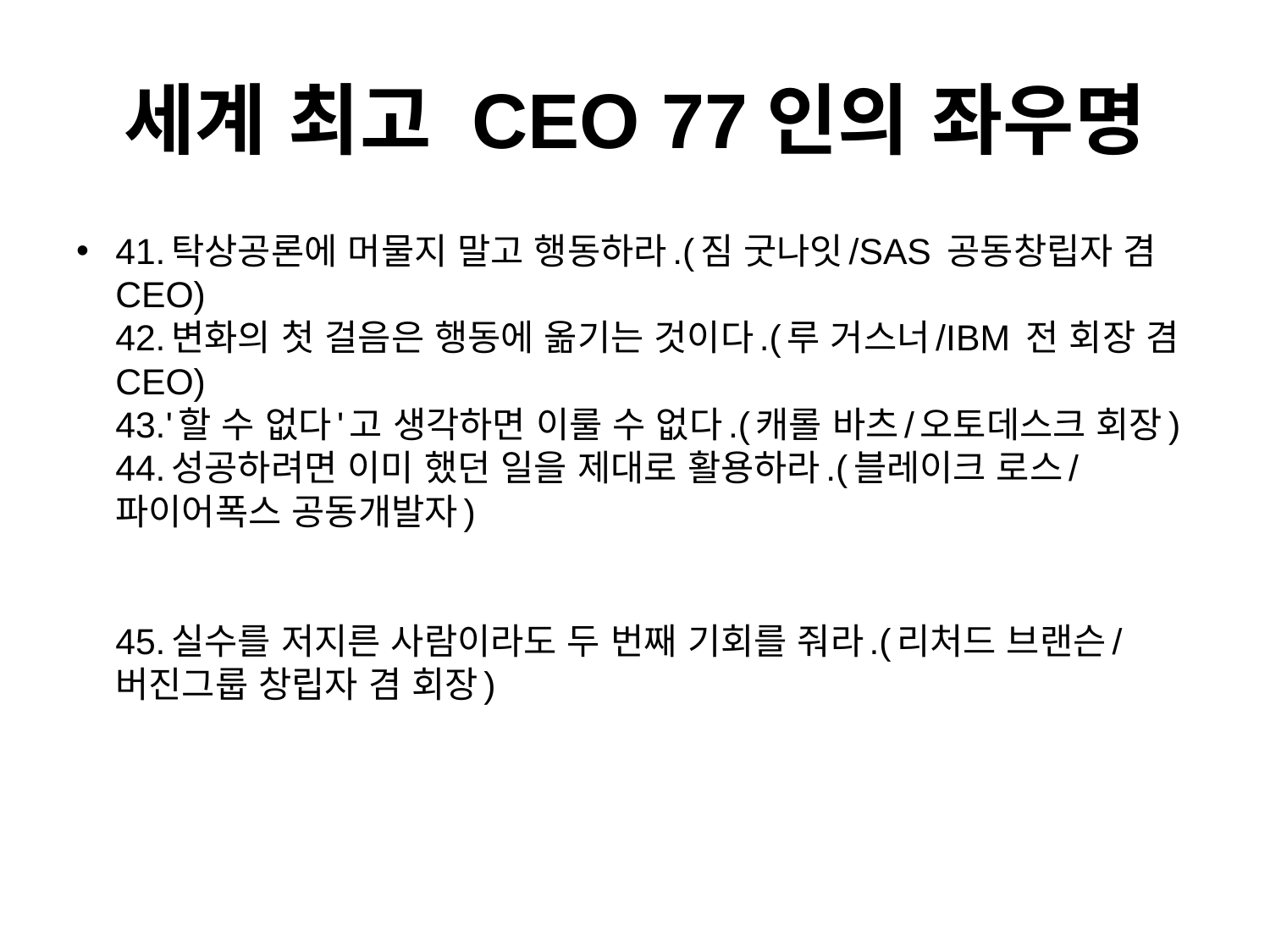

# 세계 최고 CEO 77인의 좌우명
41.탁상공론에 머물지 말고 행동하라.(짐 굿나잇/SAS 공동창립자 겸 CEO)
42.변화의 첫 걸음은 행동에 옮기는 것이다.(루 거스너/IBM 전 회장 겸 CEO)
43.'할 수 없다'고 생각하면 이룰 수 없다.(캐롤 바츠/오토데스크 회장)
44.성공하려면 이미 했던 일을 제대로 활용하라.(블레이크 로스/파이어폭스 공동개발자)
45.실수를 저지른 사람이라도 두 번째 기회를 줘라.(리처드 브랜슨/버진그룹 창립자 겸 회장)